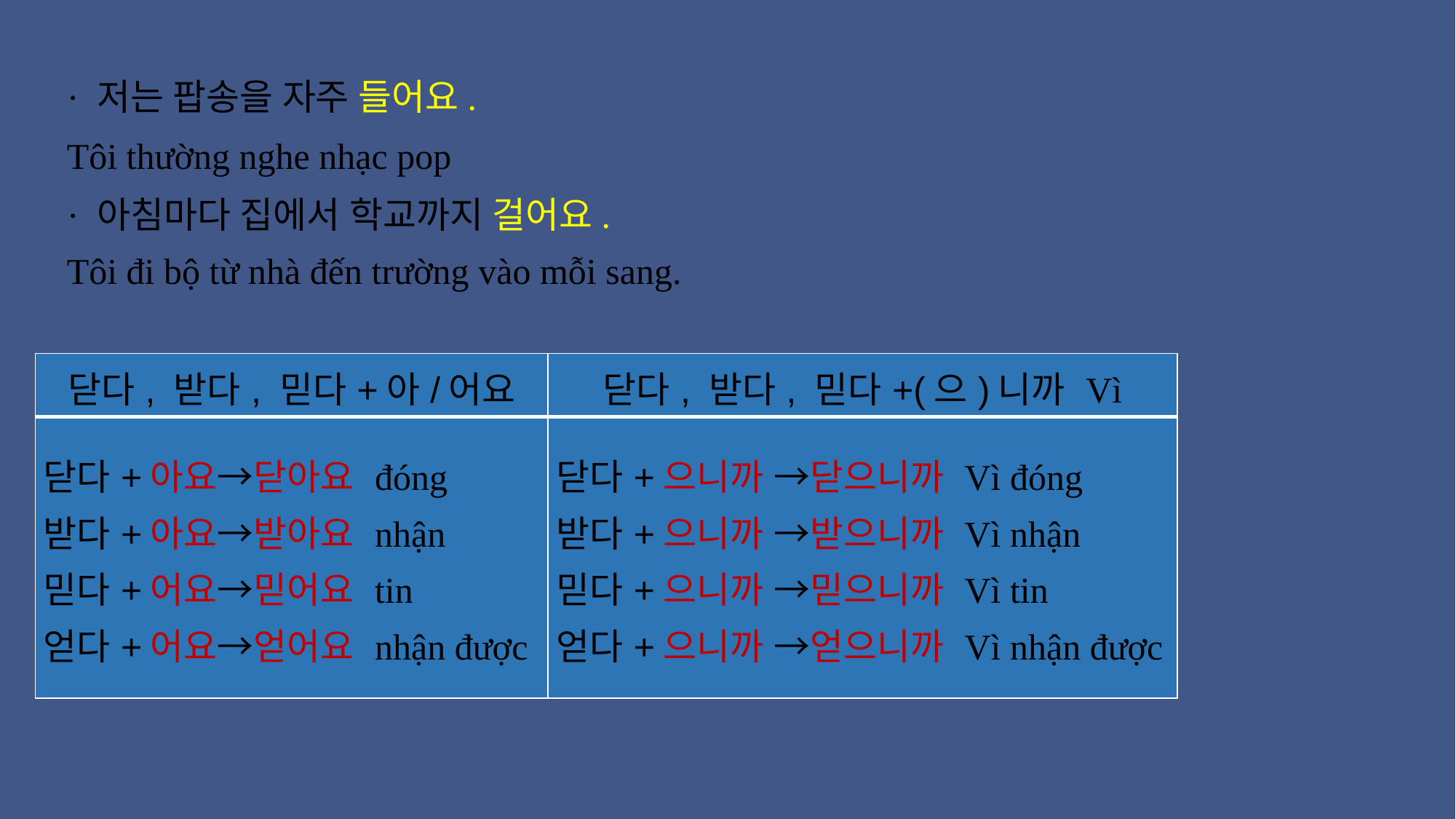

· 저는 팝송을 자주 들어요.
Tôi thường nghe nhạc pop
· 아침마다 집에서 학교까지 걸어요.
Tôi đi bộ từ nhà đến trường vào mỗi sang.
| 닫다, 받다, 믿다+아/어요 | 닫다, 받다, 믿다+(으)니까 Vì |
| --- | --- |
| 닫다+아요→닫아요 đóng 받다+아요→받아요 nhận 믿다+어요→믿어요 tin 얻다+어요→얻어요 nhận được | 닫다+으니까 →닫으니까 Vì đóng 받다+으니까 →받으니까 Vì nhận 믿다+으니까 →믿으니까 Vì tin 얻다+으니까 →얻으니까 Vì nhận được |